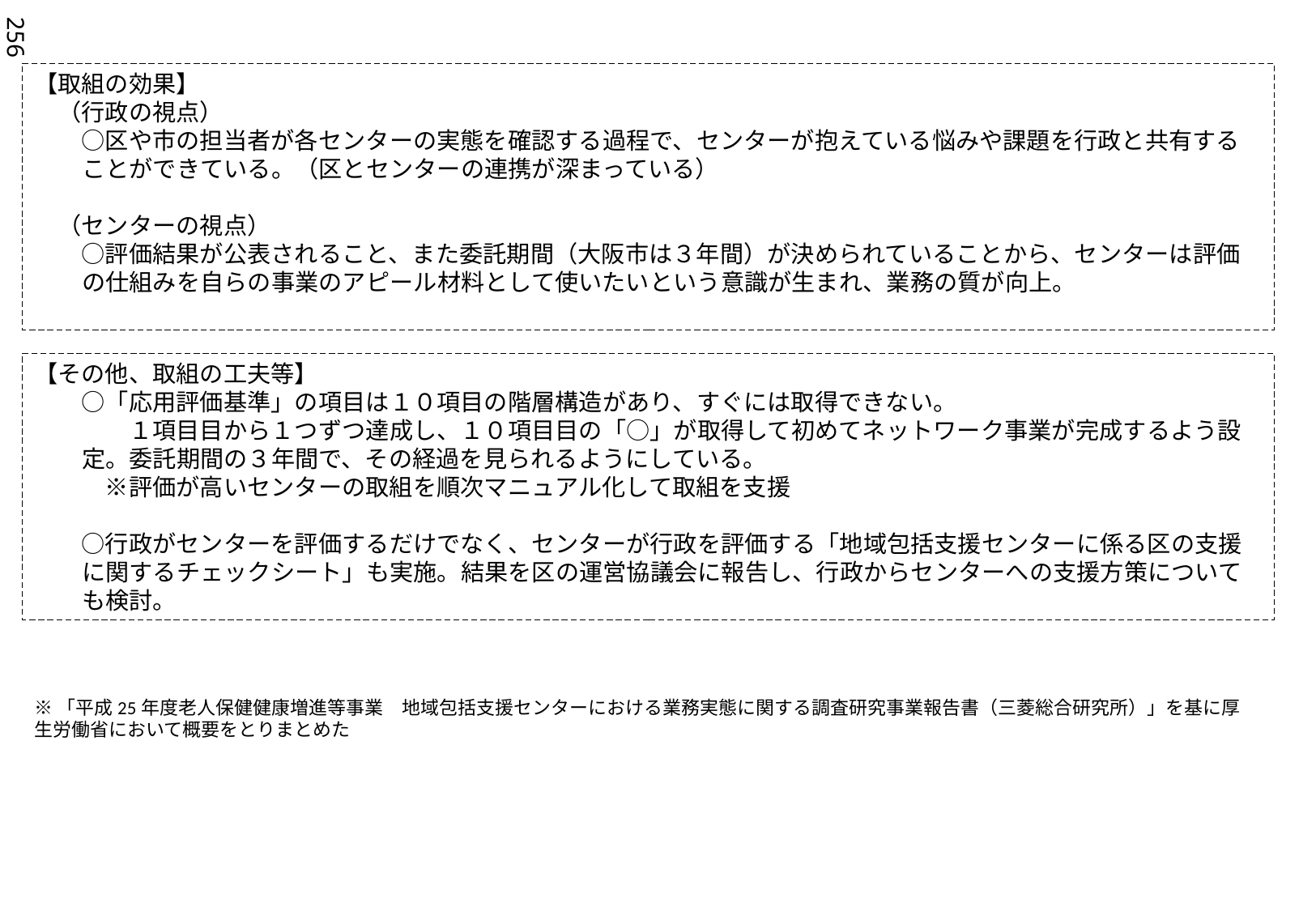

256
【取組の効果】
　（行政の視点）
　　○区や市の担当者が各センターの実態を確認する過程で、センターが抱えている悩みや課題を行政と共有することができている。（区とセンターの連携が深まっている）

　（センターの視点）
　　○評価結果が公表されること、また委託期間（大阪市は３年間）が決められていることから、センターは評価の仕組みを自らの事業のアピール材料として使いたいという意識が生まれ、業務の質が向上。

【その他、取組の工夫等】
　　○「応用評価基準」の項目は１０項目の階層構造があり、すぐには取得できない。
　　　　１項目目から１つずつ達成し、１０項目目の「○」が取得して初めてネットワーク事業が完成するよう設定。委託期間の３年間で、その経過を見られるようにしている。
　　　※評価が高いセンターの取組を順次マニュアル化して取組を支援

　　○行政がセンターを評価するだけでなく、センターが行政を評価する「地域包括支援センターに係る区の支援に関するチェックシート」も実施。結果を区の運営協議会に報告し、行政からセンターへの支援方策についても検討。

※「平成25年度老人保健健康増進等事業　地域包括支援センターにおける業務実態に関する調査研究事業報告書（三菱総合研究所）」を基に厚生労働省において概要をとりまとめた